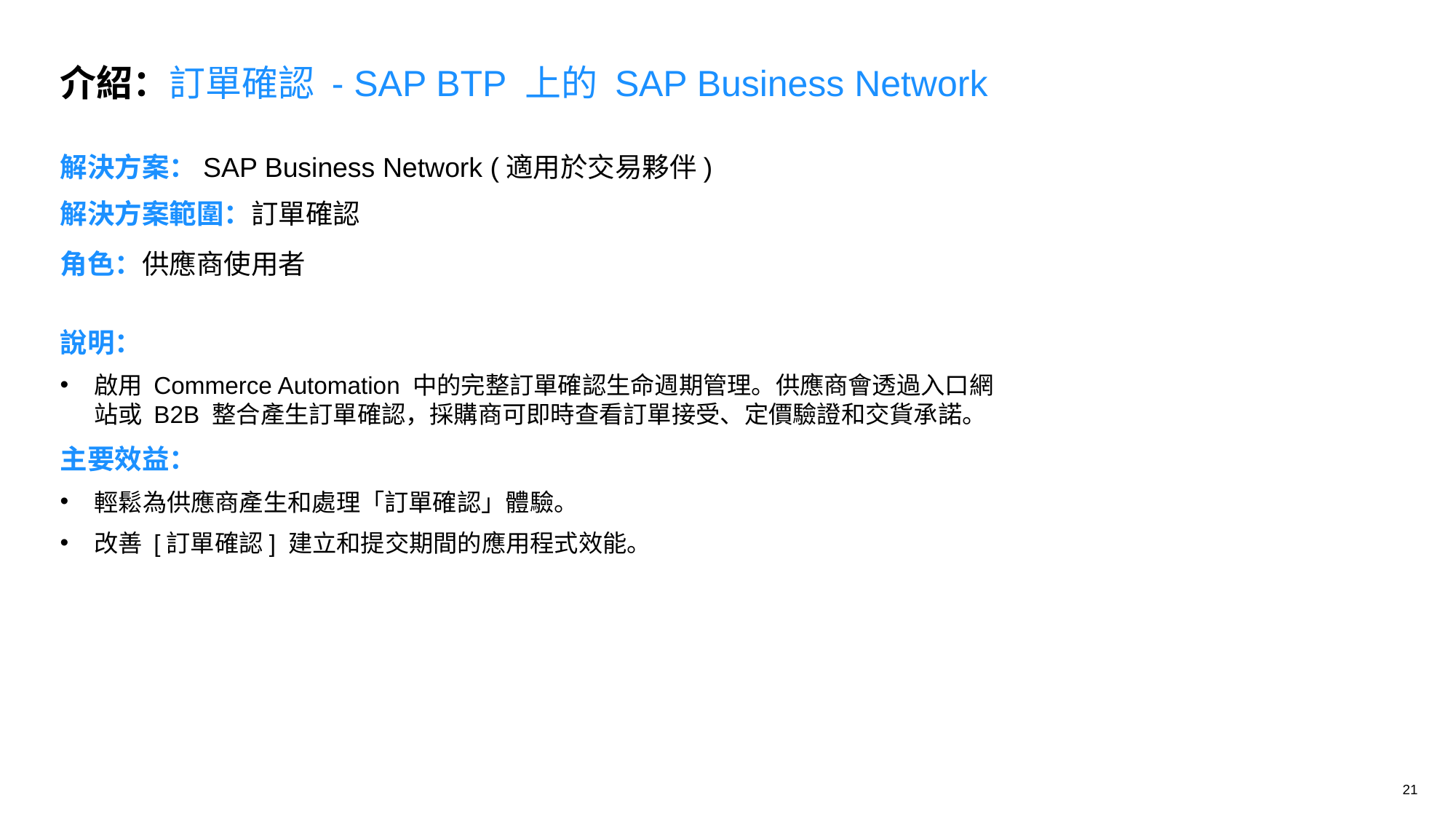

介紹：訂單確認 - SAP BTP 上的 SAP Business Network
解決方案：SAP Business Network (適用於交易夥伴)
# 解決方案範圍：訂單確認
角色：供應商使用者
說明：
啟用 Commerce Automation 中的完整訂單確認生命週期管理。供應商會透過入口網站或 B2B 整合產生訂單確認，採購商可即時查看訂單接受、定價驗證和交貨承諾。
主要效益：
輕鬆為供應商產生和處理「訂單確認」體驗。
改善 [訂單確認] 建立和提交期間的應用程式效能。